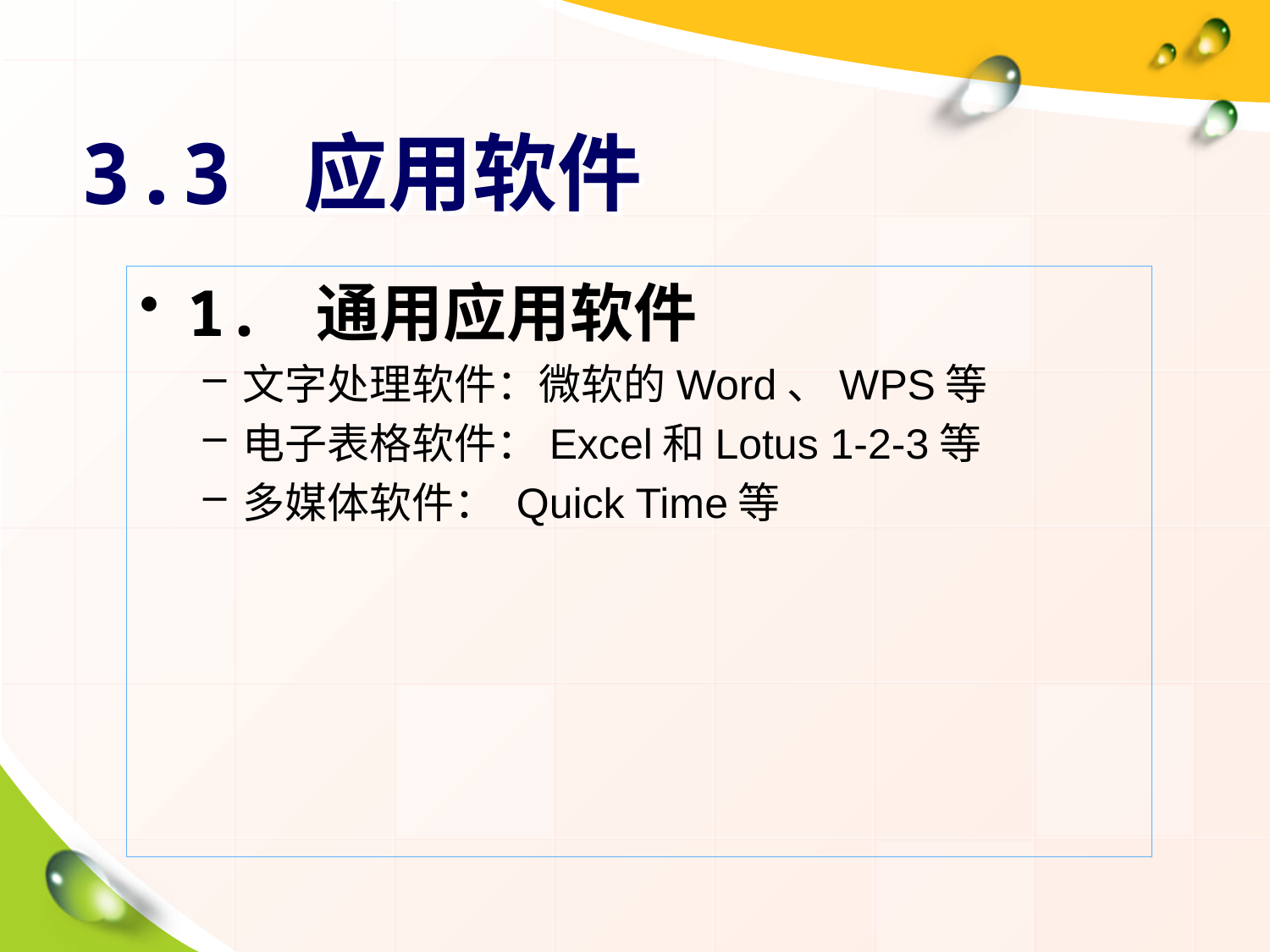

# 3.3 应用软件
1. 通用应用软件
文字处理软件：微软的Word、WPS等
电子表格软件：Excel和Lotus 1-2-3等
多媒体软件： Quick Time等